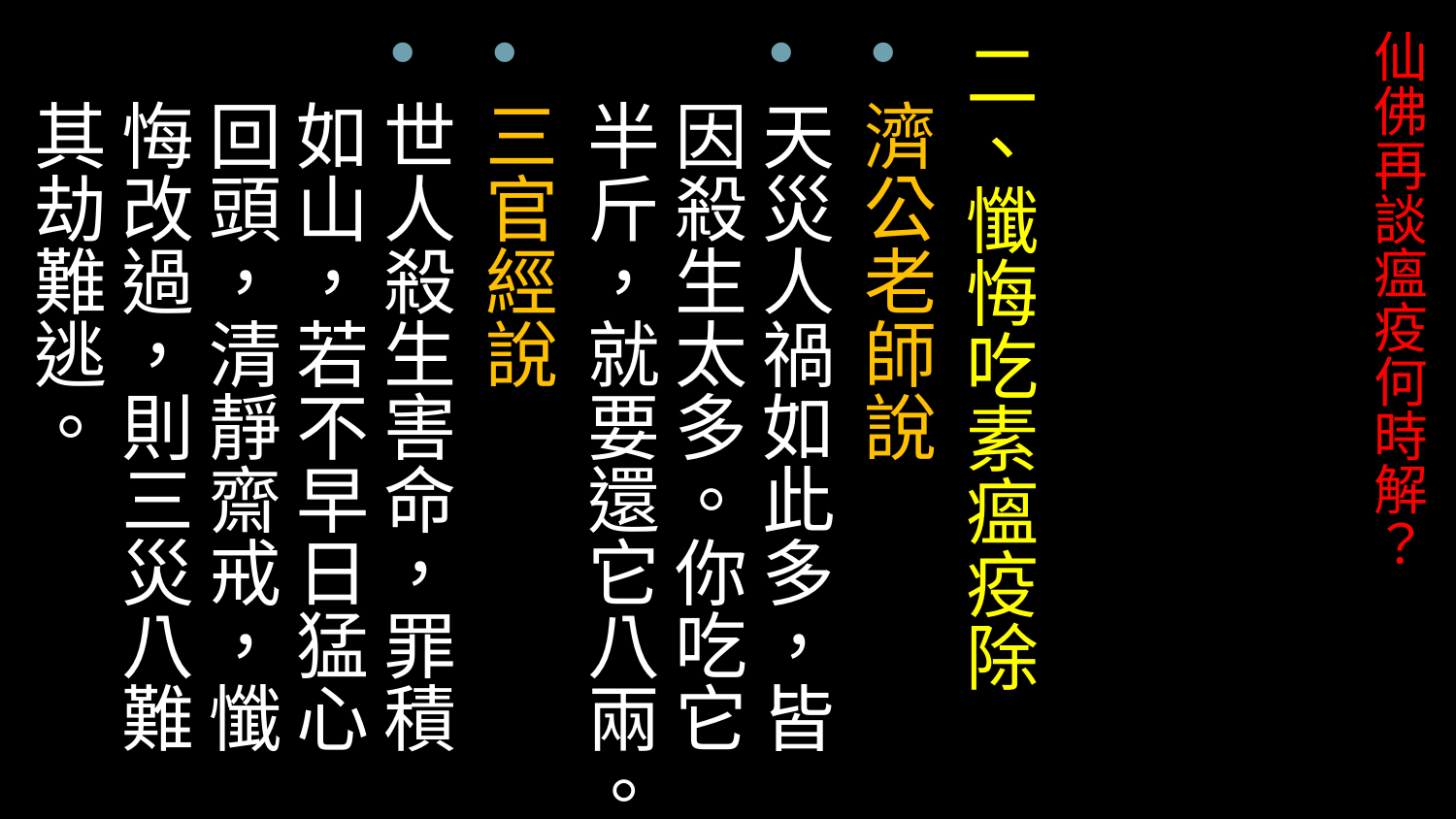

二、懺悔吃素瘟疫除
濟公老師說
天災人禍如此多，皆因殺生太多。你吃它半斤，就要還它八兩。
三官經說
世人殺生害命，罪積如山，若不早日猛心回頭，清靜齋戒，懺悔改過，則三災八難其劫難逃。
# 仙佛再談瘟疫何時解？